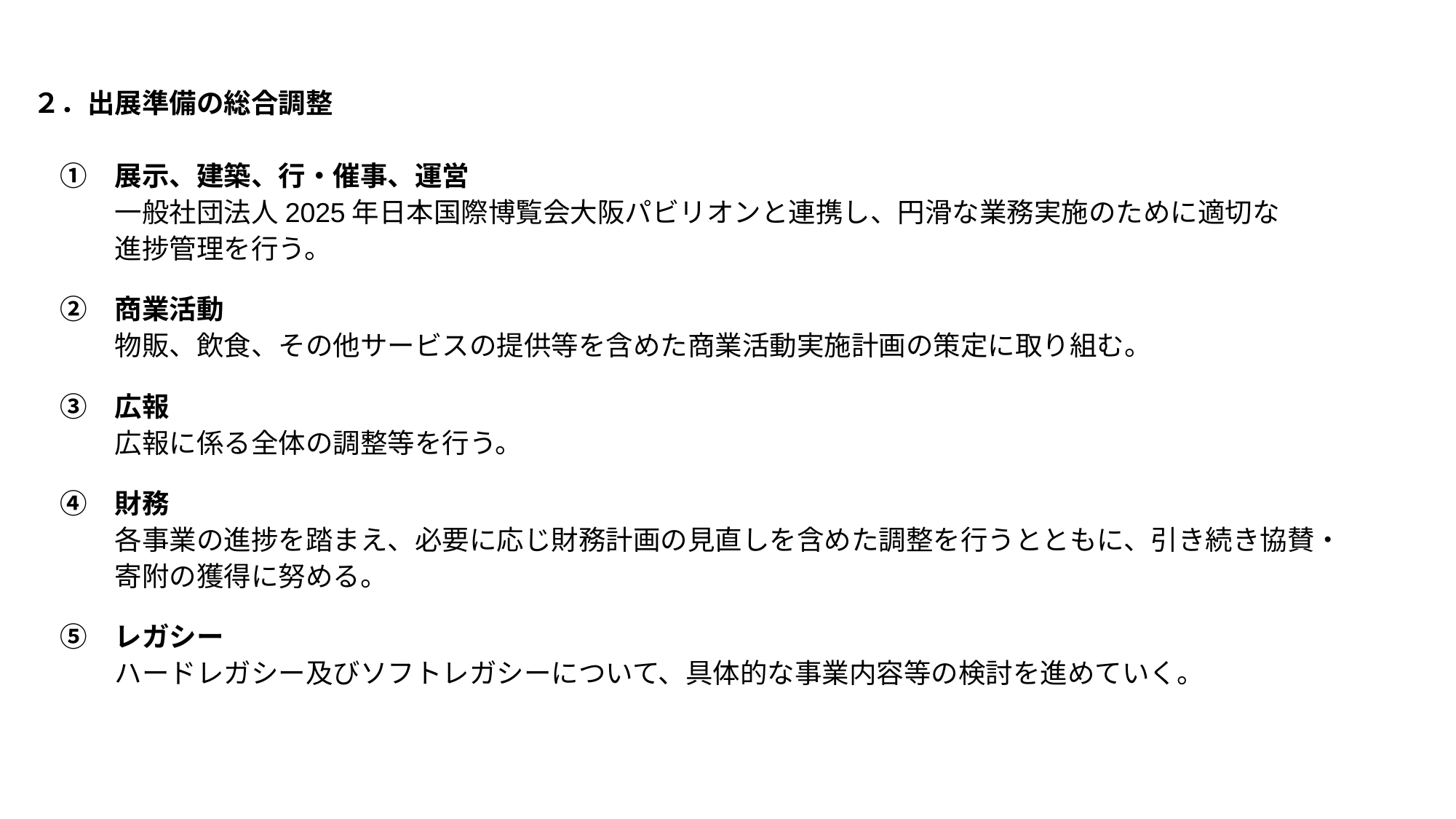

２．出展準備の総合調整

　①　展示、建築、行・催事、運営
　　　一般社団法人2025年日本国際博覧会大阪パビリオンと連携し、円滑な業務実施のために適切な
　　　進捗管理を行う。

　②　商業活動
　　　物販、飲食、その他サービスの提供等を含めた商業活動実施計画の策定に取り組む。

　③　広報
　　　広報に係る全体の調整等を行う。

　④　財務
　　　各事業の進捗を踏まえ、必要に応じ財務計画の見直しを含めた調整を行うとともに、引き続き協賛・
　　　寄附の獲得に努める。

　⑤　レガシー
　　　ハードレガシー及びソフトレガシーについて、具体的な事業内容等の検討を進めていく。